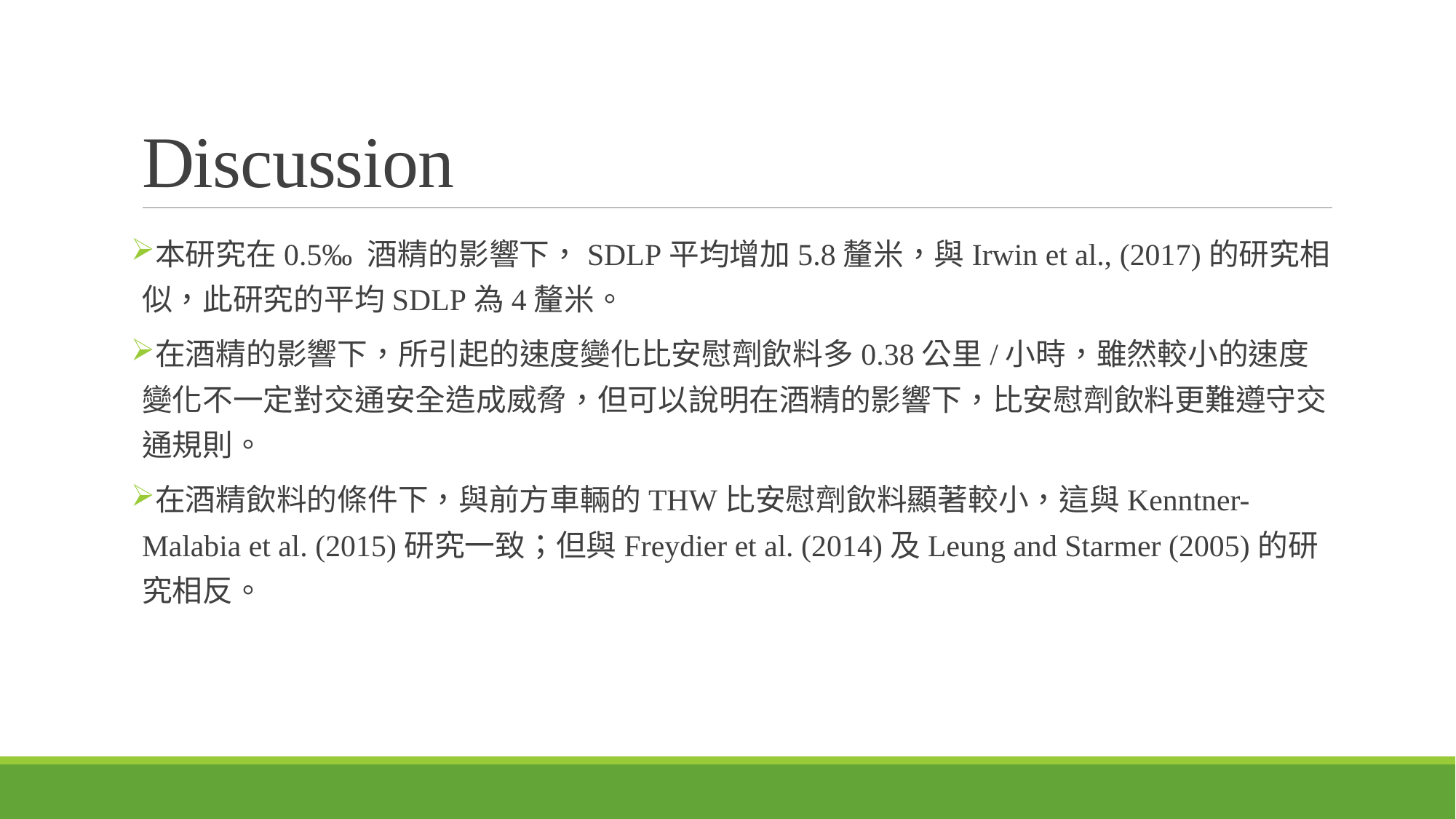

# Discussion
本研究在0.5‰ 酒精的影響下，SDLP平均增加5.8釐米，與Irwin et al., (2017)的研究相似，此研究的平均SDLP為4釐米。
在酒精的影響下，所引起的速度變化比安慰劑飲料多0.38公里/小時，雖然較小的速度變化不一定對交通安全造成威脅，但可以說明在酒精的影響下，比安慰劑飲料更難遵守交通規則。
在酒精飲料的條件下，與前方車輛的THW比安慰劑飲料顯著較小，這與Kenntner-Malabia et al. (2015)研究一致；但與Freydier et al. (2014)及Leung and Starmer (2005)的研究相反。